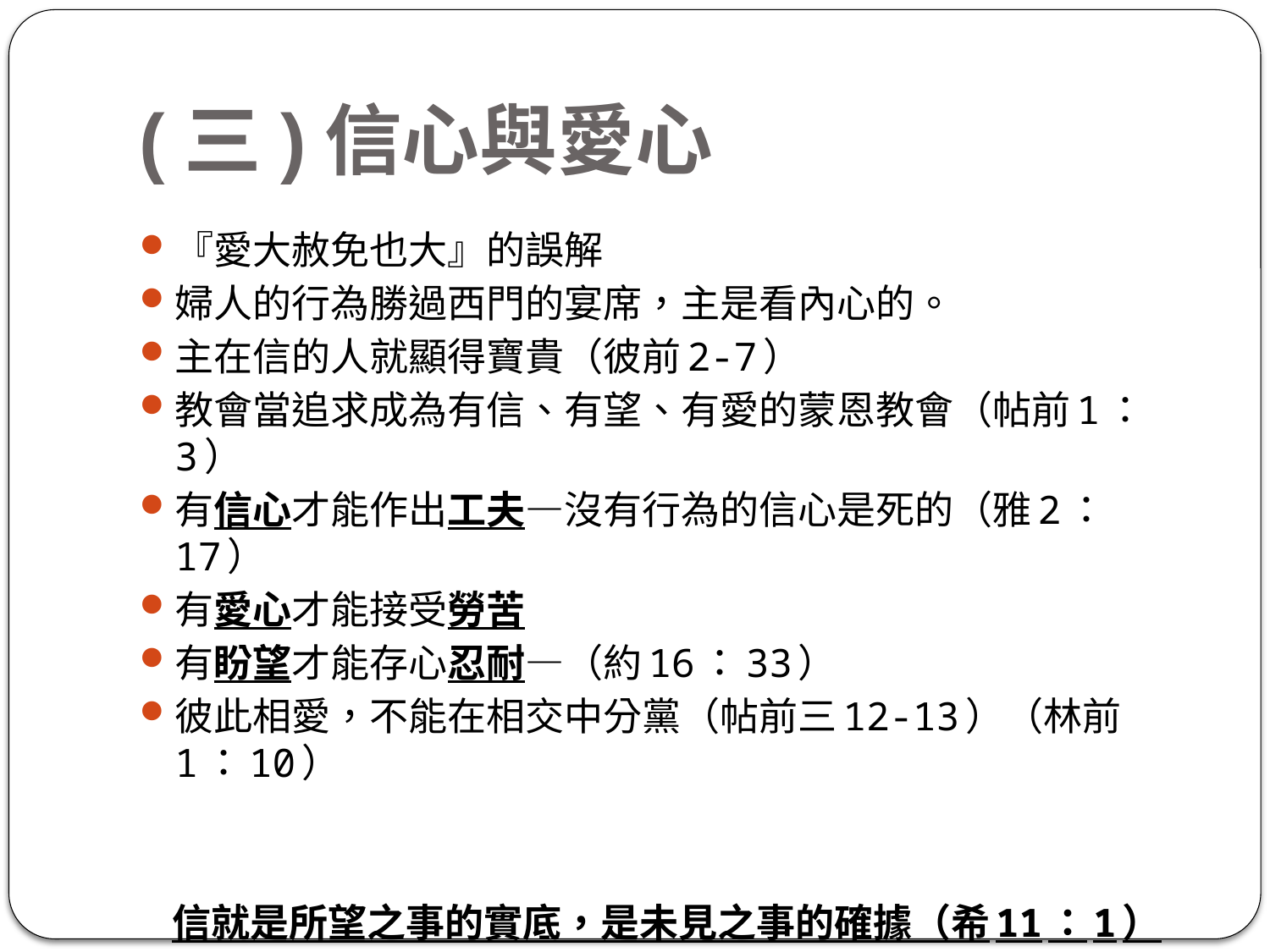

# (三)信心與愛心

『愛大赦免也大』的誤解
婦人的行為勝過西門的宴席，主是看內心的。
主在信的人就顯得寶貴（彼前2-7）
教會當追求成為有信、有望、有愛的蒙恩教會（帖前1：3）
有信心才能作出工夫—沒有行為的信心是死的（雅2：17）
有愛心才能接受勞苦
有盼望才能存心忍耐—（約16：33）
彼此相愛，不能在相交中分黨（帖前三12-13）（林前1：10）

信就是所望之事的實底，是未見之事的確據（希11：1）